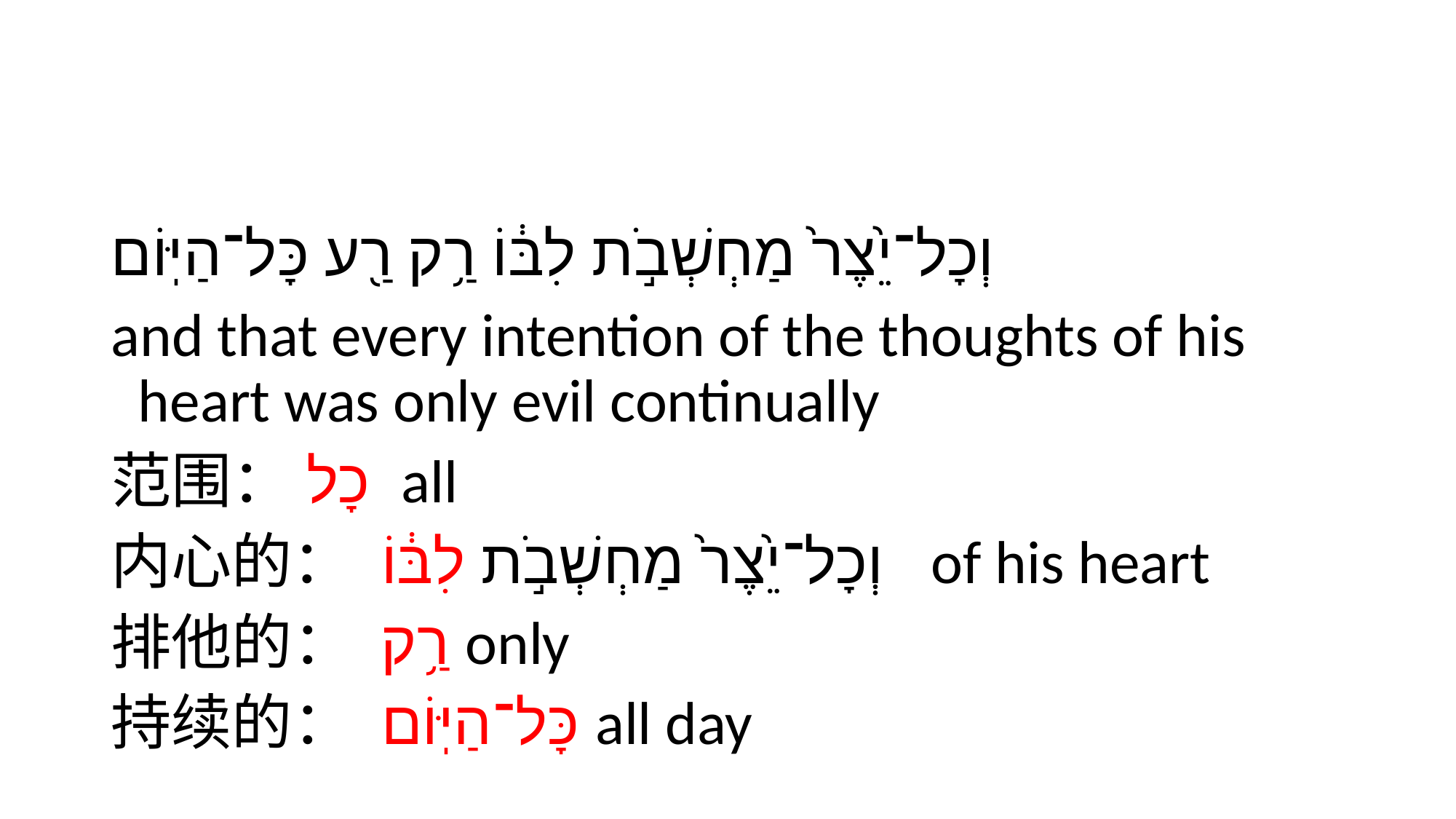

#
וְכָל־יֵ֙צֶר֙ מַחְשְׁבֹ֣ת לִבּ֔וֹ רַ֥ק רַ֖ע כָּל־הַיּֽוֹם
and that every intention of the thoughts of his heart was only evil continually
范围：כָל  all
内心的： וְכָל־יֵ֙צֶר֙ מַחְשְׁבֹ֣ת לִבּ֔וֹ   of his heart
排他的： רַ֥ק only
持续的： כָּל־הַיּֽוֹם all day